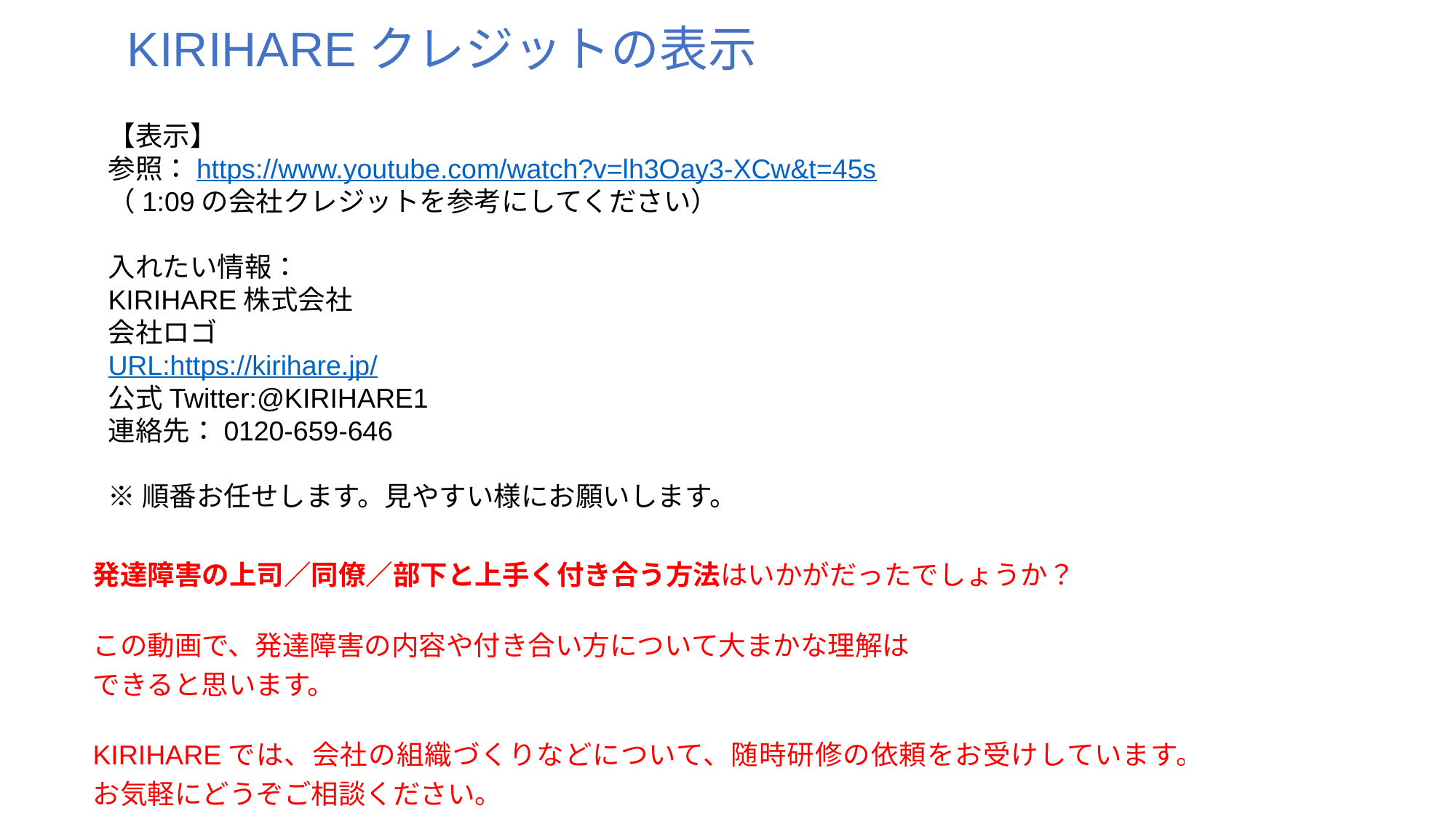

KIRIHAREクレジットの表示
【表示】
参照：https://www.youtube.com/watch?v=lh3Oay3-XCw&t=45s
（1:09の会社クレジットを参考にしてください）

入れたい情報：
KIRIHARE株式会社
会社ロゴ
URL:https://kirihare.jp/
公式Twitter:@KIRIHARE1
連絡先：0120-659-646

※順番お任せします。見やすい様にお願いします。
| 発達障害の上司／同僚／部下と上手く付き合う方法はいかがだったでしょうか？   この動画で、発達障害の内容や付き合い方について大まかな理解は できると思います。   KIRIHAREでは、会社の組織づくりなどについて、随時研修の依頼をお受けしています。 お気軽にどうぞご相談ください。 |
| --- |